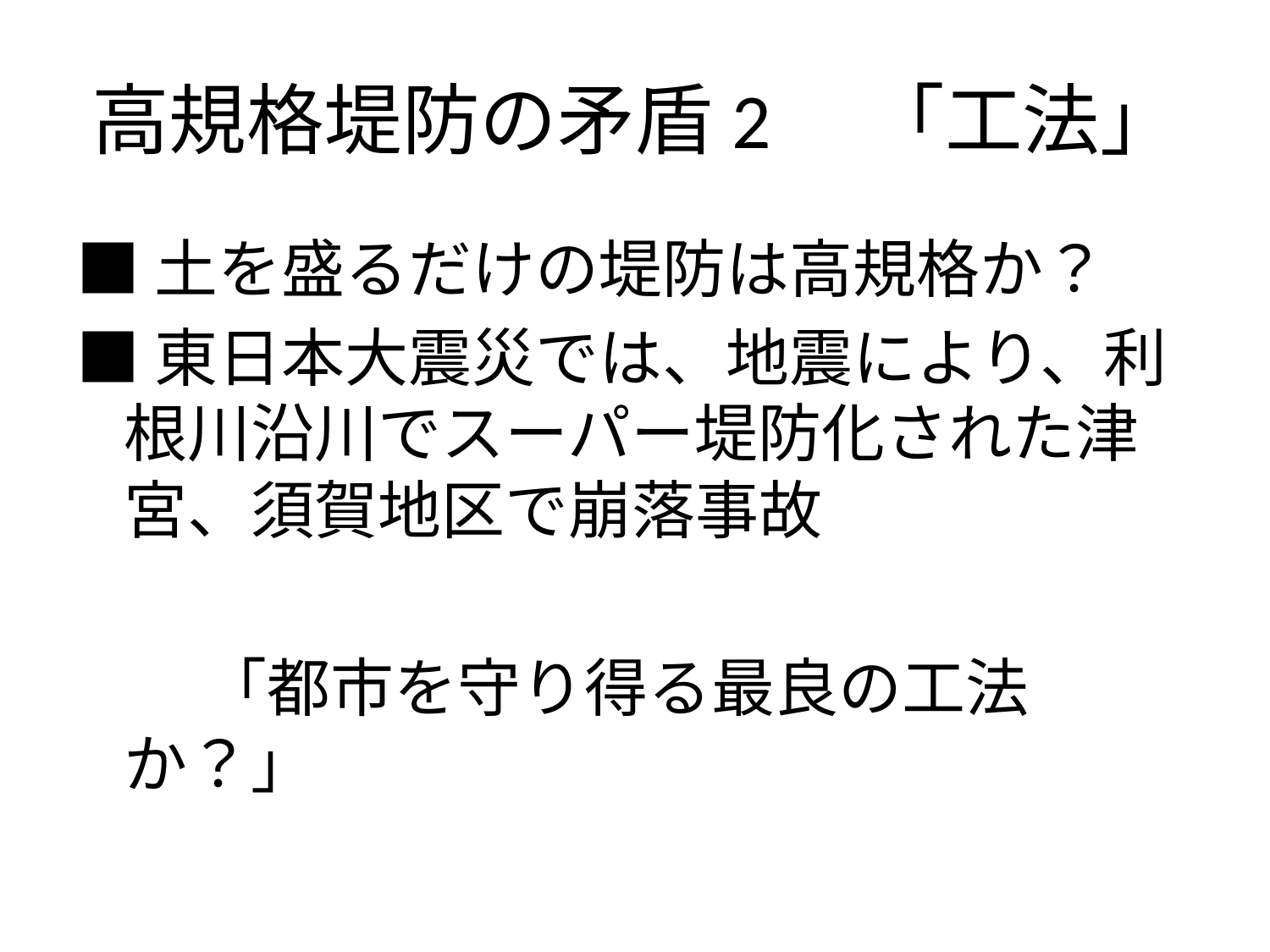

# 高規格堤防の矛盾2　「工法」
■土を盛るだけの堤防は高規格か？
■東日本大震災では、地震により、利根川沿川でスーパー堤防化された津宮、須賀地区で崩落事故

　　「都市を守り得る最良の工法か？」